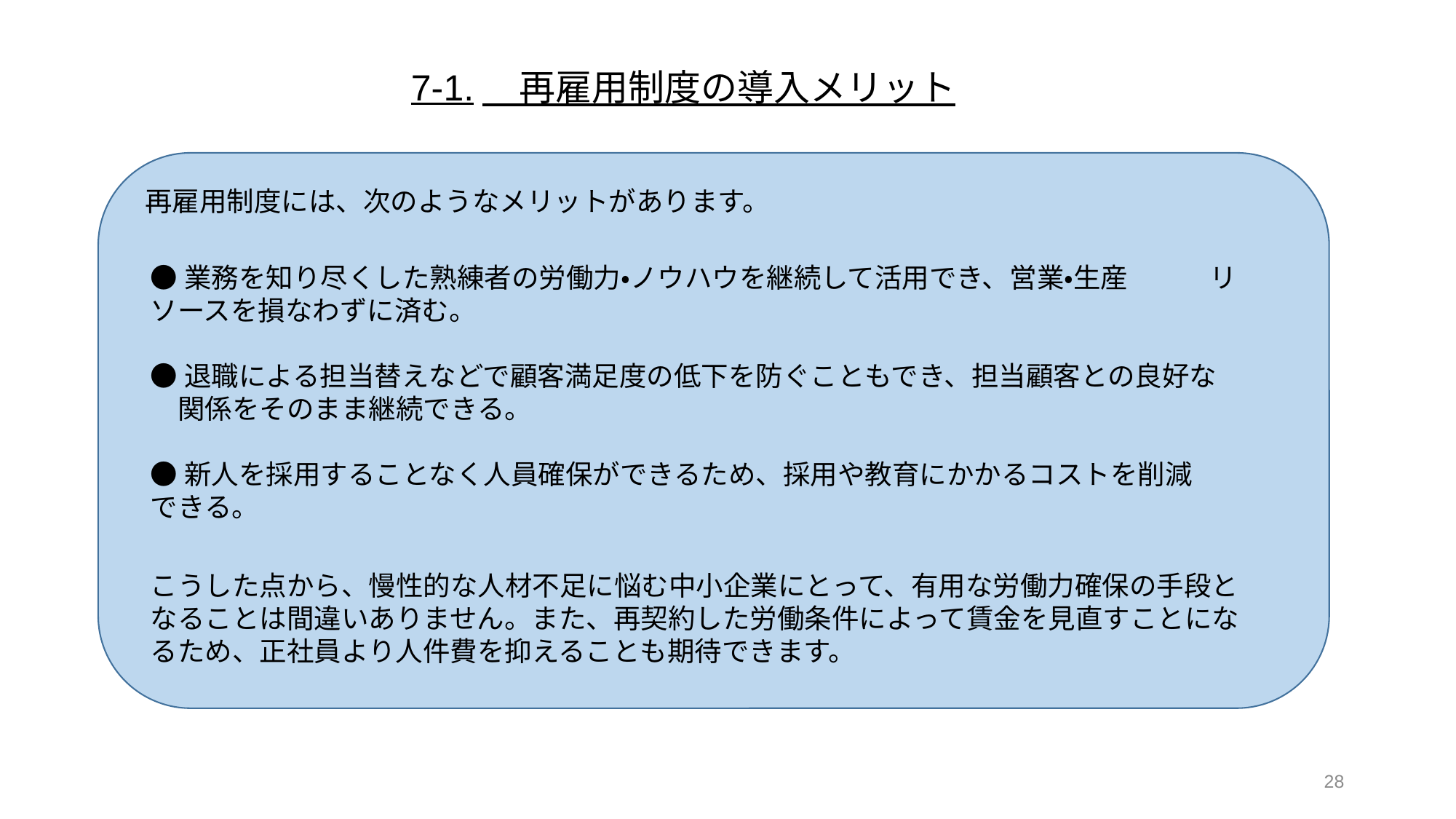

7-1.　再雇用制度の導入メリット

再雇用制度には、次のようなメリットがあります。
●業務を知り尽くした熟練者の労働力・ノウハウを継続して活用でき、営業・生産　　　リソースを損なわずに済む。

●退職による担当替えなどで顧客満足度の低下を防ぐこともでき、担当顧客との良好な　　関係をそのまま継続できる。

●新人を採用することなく人員確保ができるため、採用や教育にかかるコストを削減　　できる。
こうした点から、慢性的な人材不足に悩む中小企業にとって、有用な労働力確保の手段となることは間違いありません。また、再契約した労働条件によって賃金を見直すことになるため、正社員より人件費を抑えることも期待できます。

28